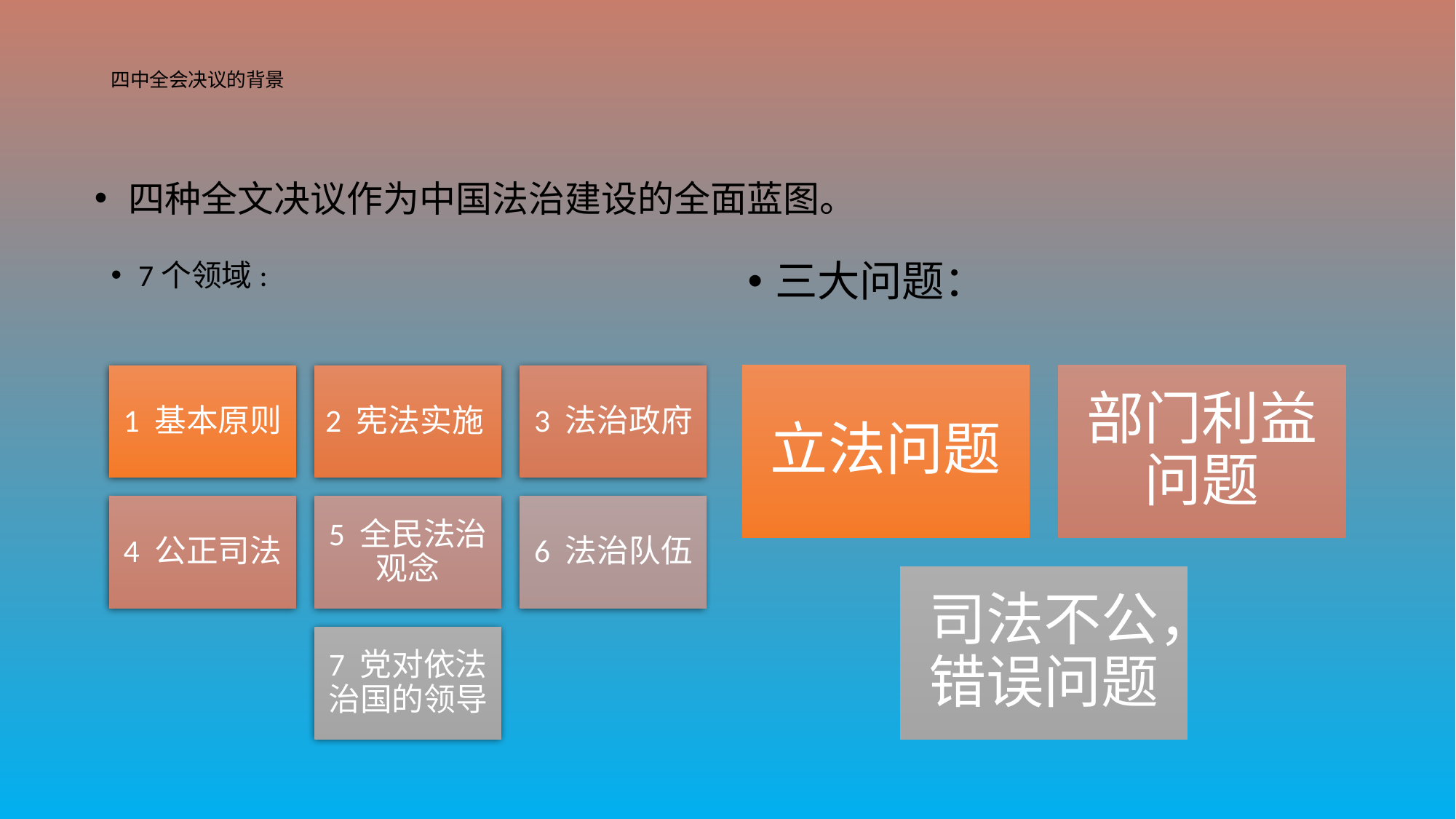

# 四中全会决议的背景
四种全文决议作为中国法治建设的全面蓝图。
7个领域:
三大问题：
1 基本原则
2 宪法实施
3 法治政府
4 公正司法
5 全民法治观念
6 法治队伍
7 党对依法治国的领导
立法问题
部门利益问题
司法不公，错误问题